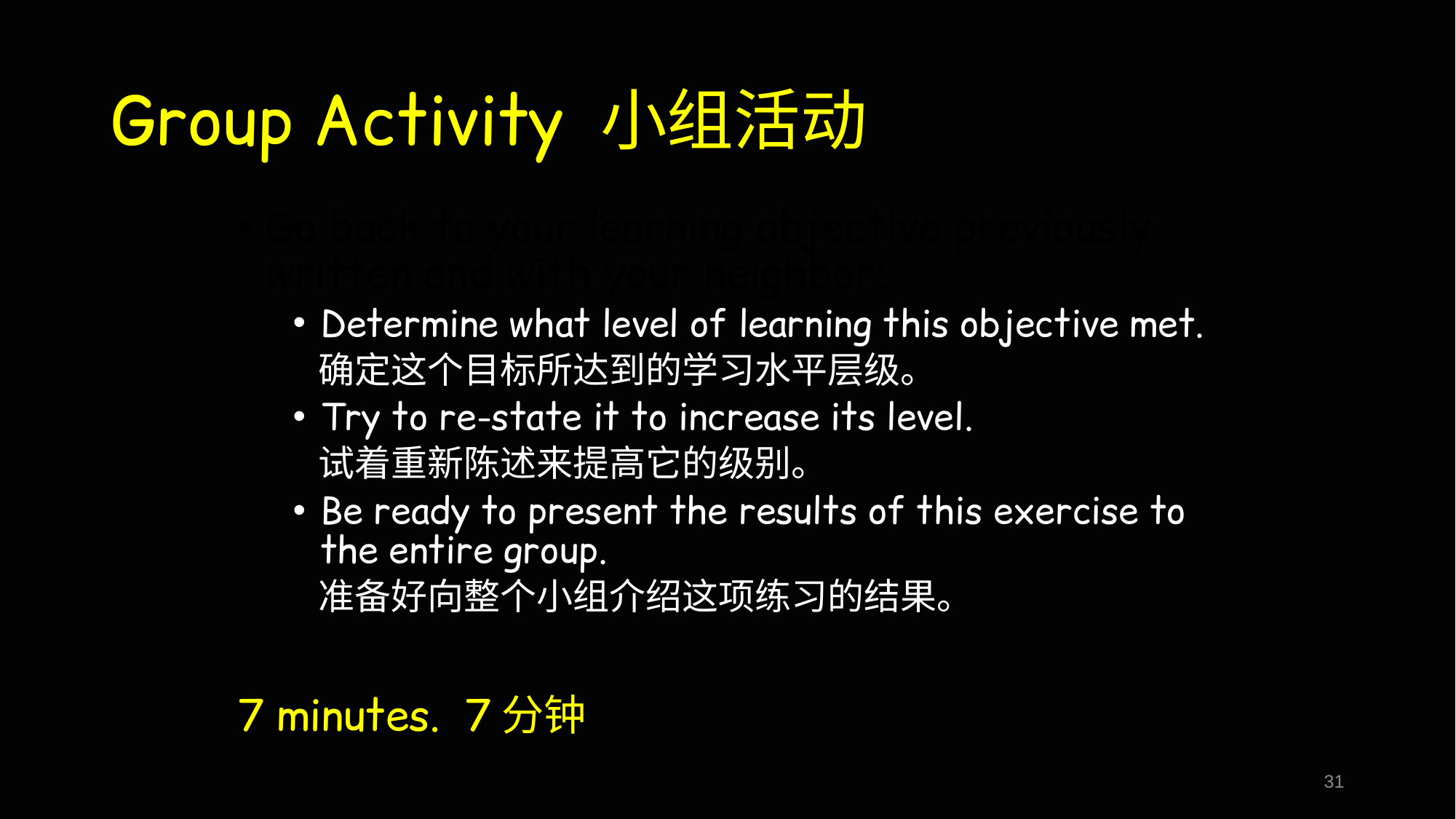

# Group Activity 小组活动
Go back to your learning objective previously written and with your neighbor:
Determine what level of learning this objective met.
  确定这个目标所达到的学习水平层级。
Try to re-state it to increase its level.
  试着重新陈述来提高它的级别。
Be ready to present the results of this exercise to the entire group.
  准备好向整个小组介绍这项练习的结果。

7 minutes.  7分钟

31